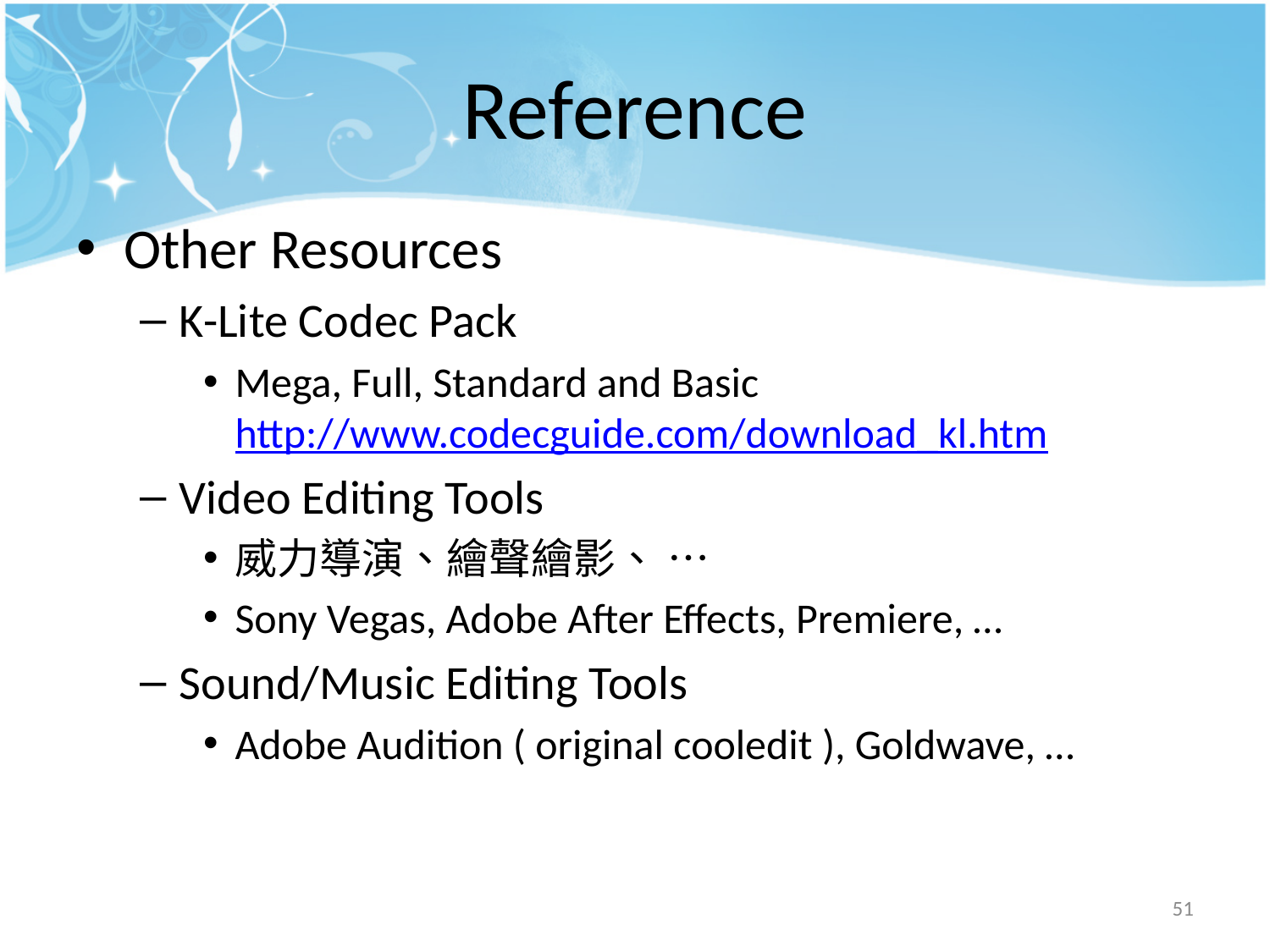

# Reference
Other Resources
K-Lite Codec Pack
Mega, Full, Standard and Basic
http://www.codecguide.com/download_kl.htm
Video Editing Tools
威力導演、繪聲繪影、 …
Sony Vegas, Adobe After Effects, Premiere, …
Sound/Music Editing Tools
Adobe Audition ( original cooledit ), Goldwave, …

51